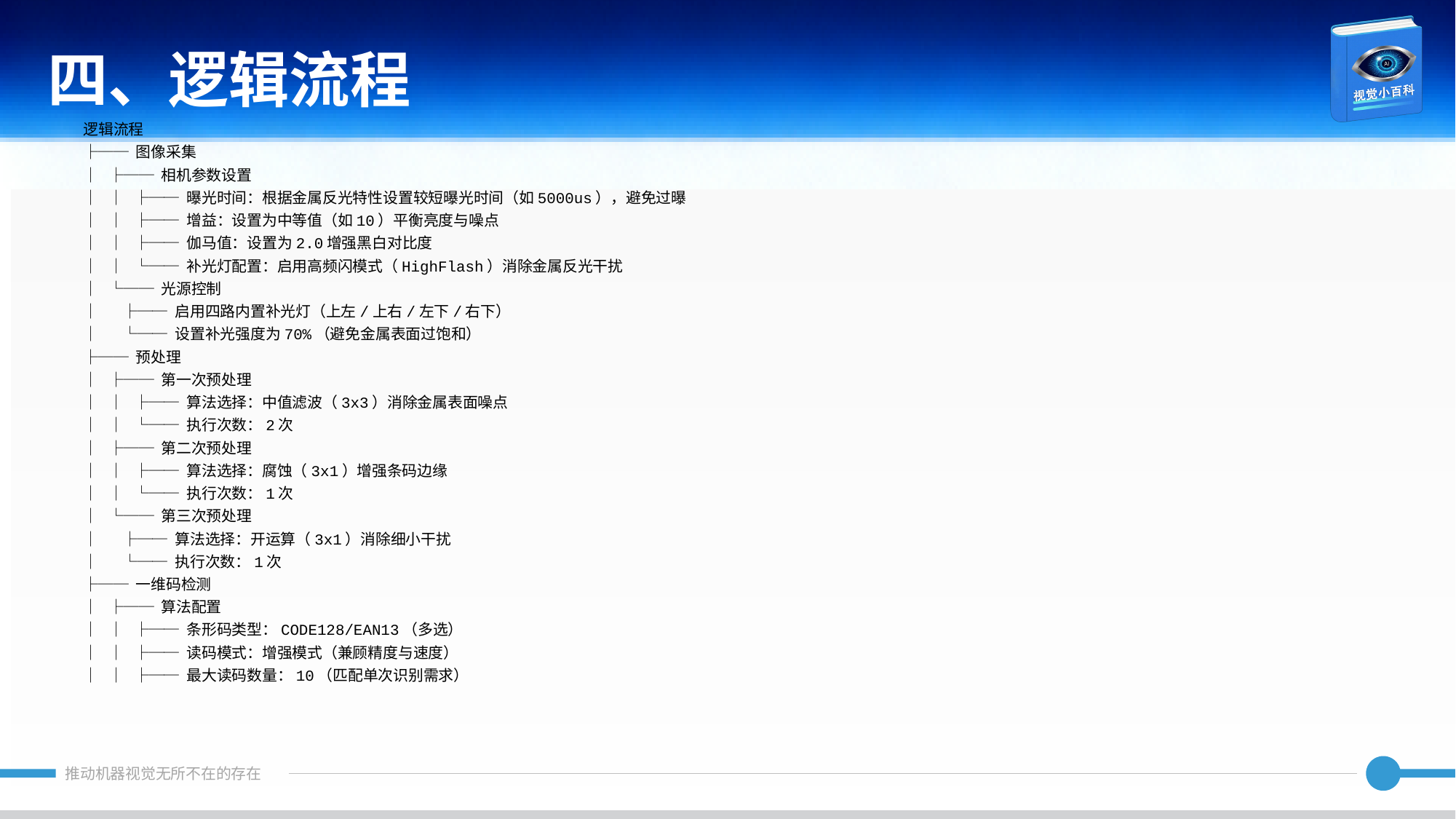

四、逻辑流程

逻辑流程
├── 图像采集
│   ├── 相机参数设置
│   │   ├── 曝光时间：根据金属反光特性设置较短曝光时间（如5000us），避免过曝
│   │   ├── 增益：设置为中等值（如10）平衡亮度与噪点
│   │   ├── 伽马值：设置为2.0增强黑白对比度
│   │   └── 补光灯配置：启用高频闪模式（HighFlash）消除金属反光干扰
│   └── 光源控制
│       ├── 启用四路内置补光灯（上左/上右/左下/右下）
│       └── 设置补光强度为70%（避免金属表面过饱和）
├── 预处理
│   ├── 第一次预处理
│   │   ├── 算法选择：中值滤波（3x3）消除金属表面噪点
│   │   └── 执行次数：2次
│   ├── 第二次预处理
│   │   ├── 算法选择：腐蚀（3x1）增强条码边缘
│   │   └── 执行次数：1次
│   └── 第三次预处理
│       ├── 算法选择：开运算（3x1）消除细小干扰
│       └── 执行次数：1次
├── 一维码检测
│   ├── 算法配置
│   │   ├── 条形码类型：CODE128/EAN13（多选）
│   │   ├── 读码模式：增强模式（兼顾精度与速度）
│   │   ├── 最大读码数量：10（匹配单次识别需求）
8